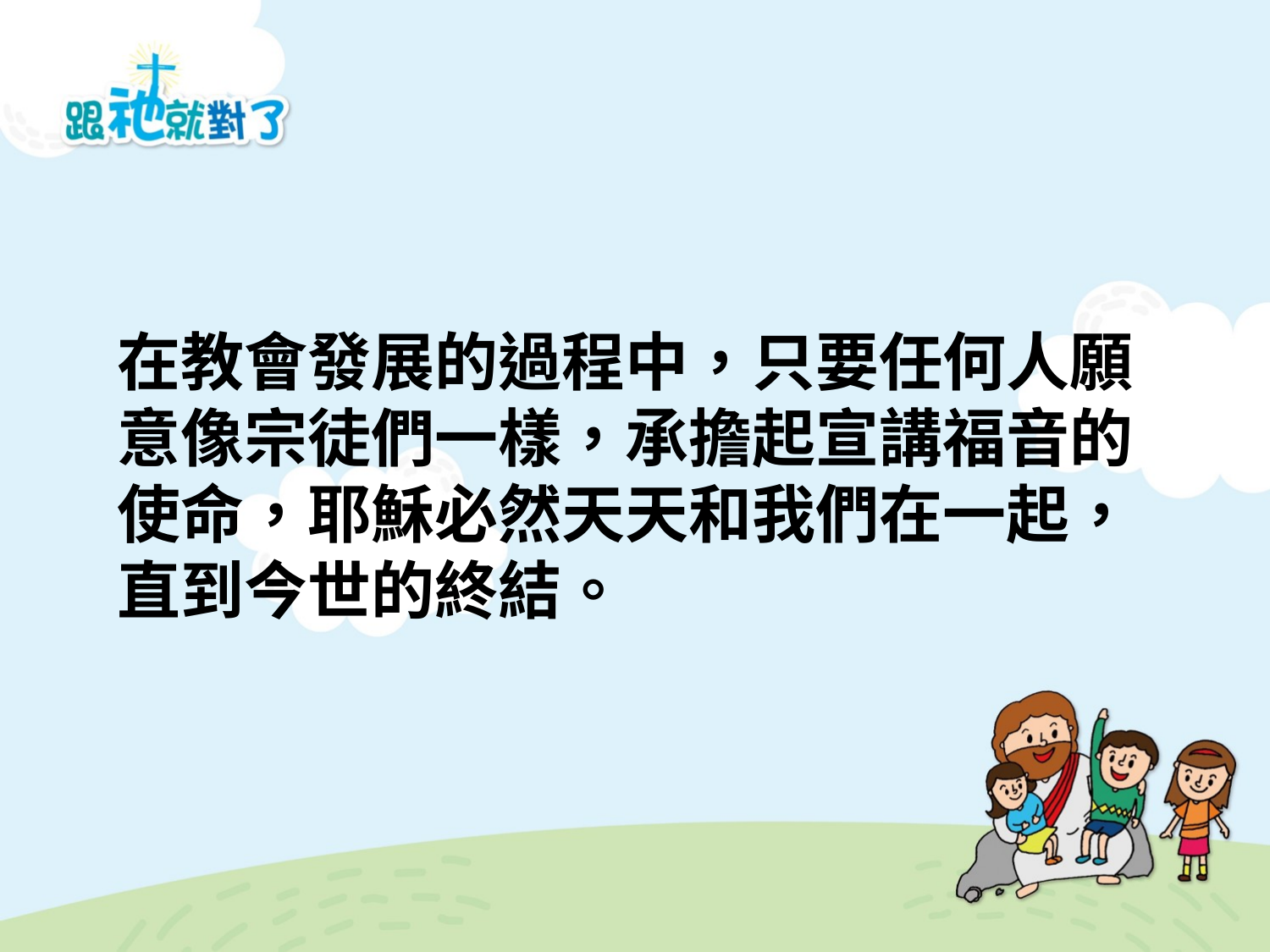

在教會發展的過程中，只要任何人願意像宗徒們一樣，承擔起宣講福音的使命，耶穌必然天天和我們在一起，直到今世的終結。